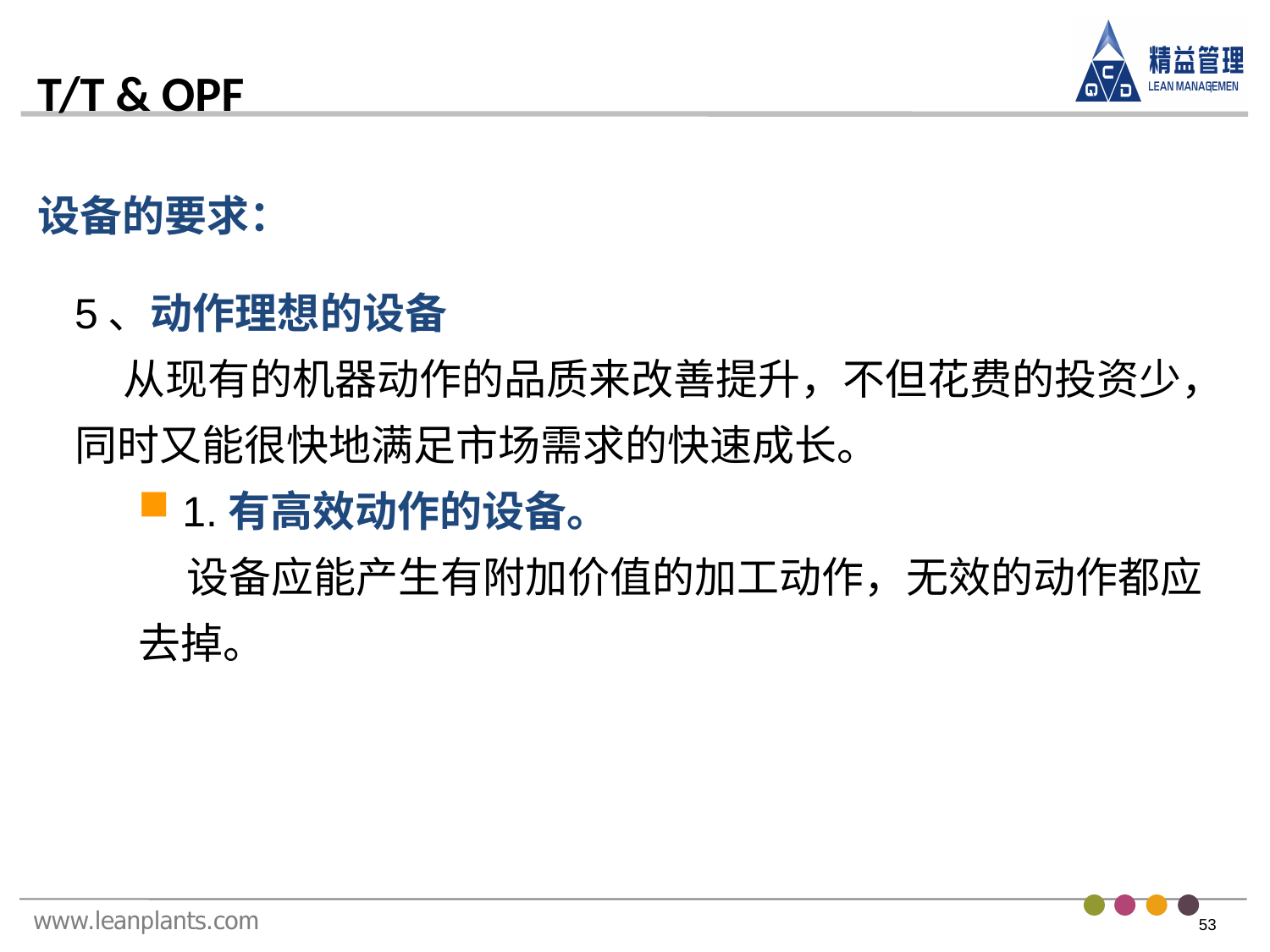

设备的要求：
5、动作理想的设备
    从现有的机器动作的品质来改善提升，不但花费的投资少，同时又能很快地满足市场需求的快速成长。
 1.有高效动作的设备。
    设备应能产生有附加价值的加工动作，无效的动作都应去掉。